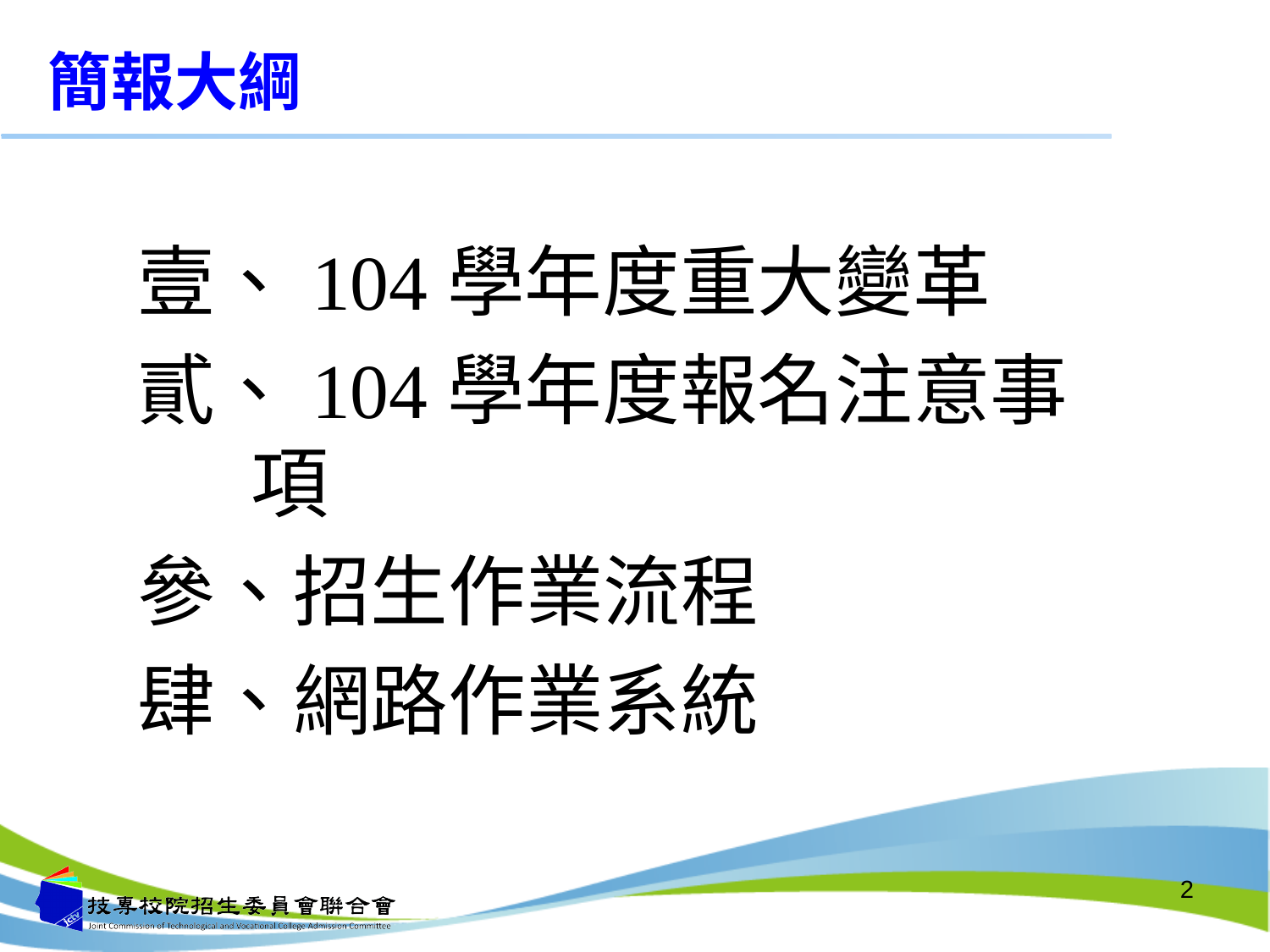

# 簡報大綱
壹、104學年度重大變革
貳、104學年度報名注意事項
參、招生作業流程
肆、網路作業系統
2